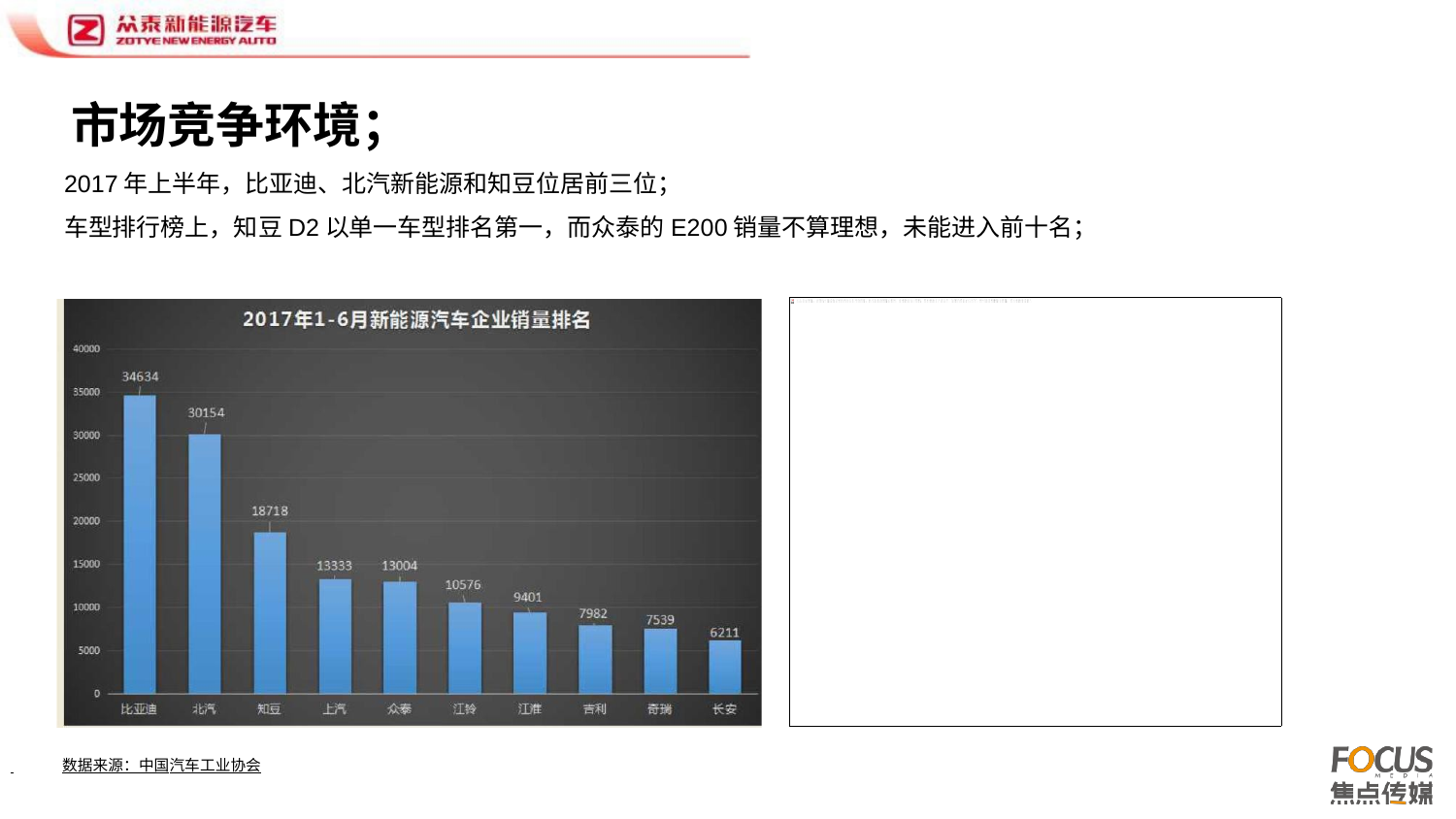

# 市场竞争环境；
2017年上半年，比亚迪、北汽新能源和知豆位居前三位；
车型排行榜上，知豆D2以单一车型排名第一，而众泰的E200销量不算理想，未能进入前十名；

 	数据来源：中国汽车工业协会